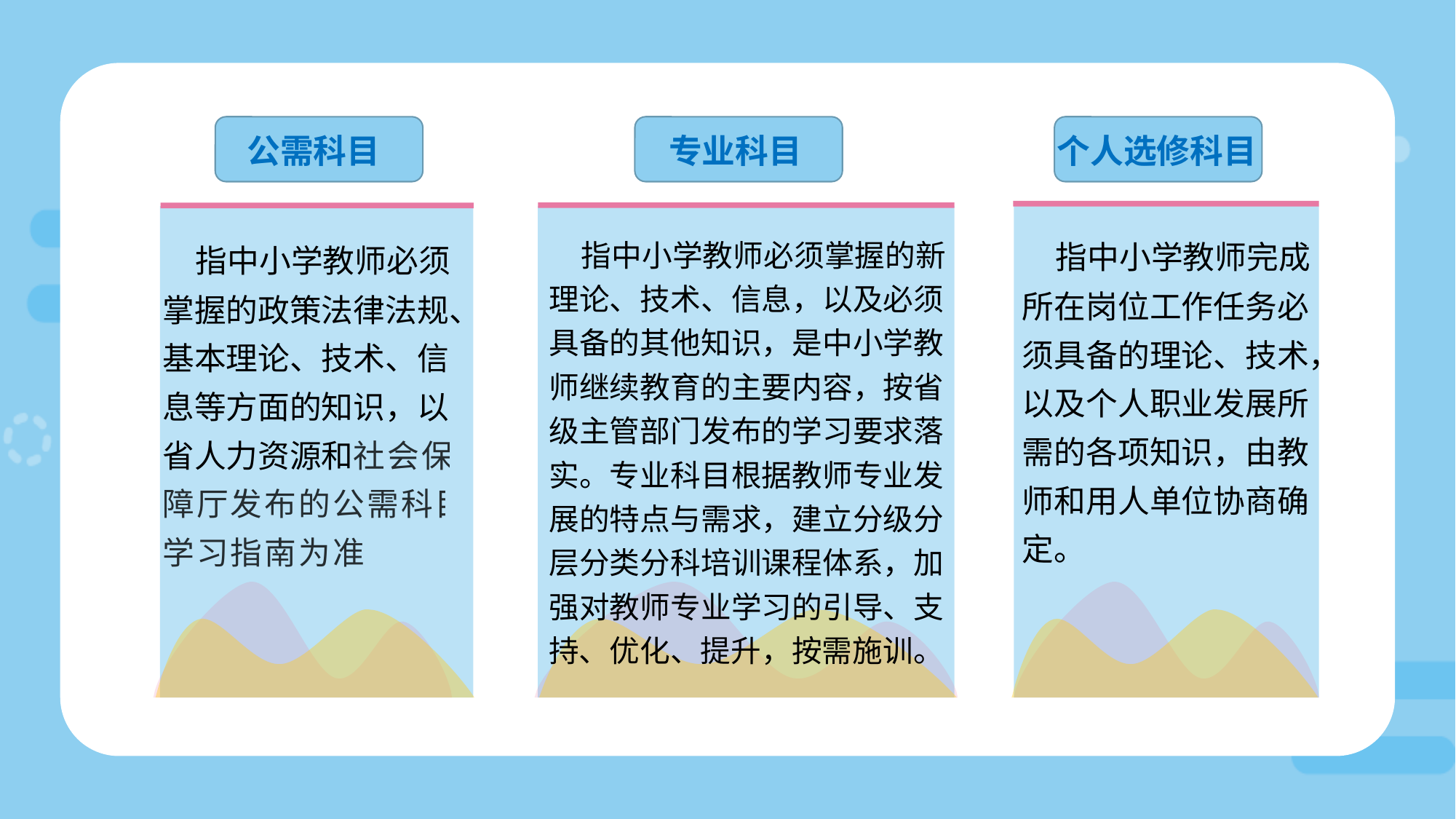

公需科目
专业科目
个人选修科目

   指中小学教师完成所在岗位工作任务必须具备的理论、技术，以及个人职业发展所需的各项知识，由教师和用人单位协商确定。
    指中小学教师必须掌握的新理论、技术、信息，以及必须具备的其他知识，是中小学教师继续教育的主要内容，按省级主管部门发布的学习要求落实。专业科目根据教师专业发展的特点与需求，建立分级分层分类分科培训课程体系，加强对教师专业学习的引导、支持、优化、提升，按需施训。
   指中小学教师必须掌握的政策法律法规、基本理论、技术、信息等方面的知识，以省人力资源和社会保障厅发布的公需科目学习指南为准。